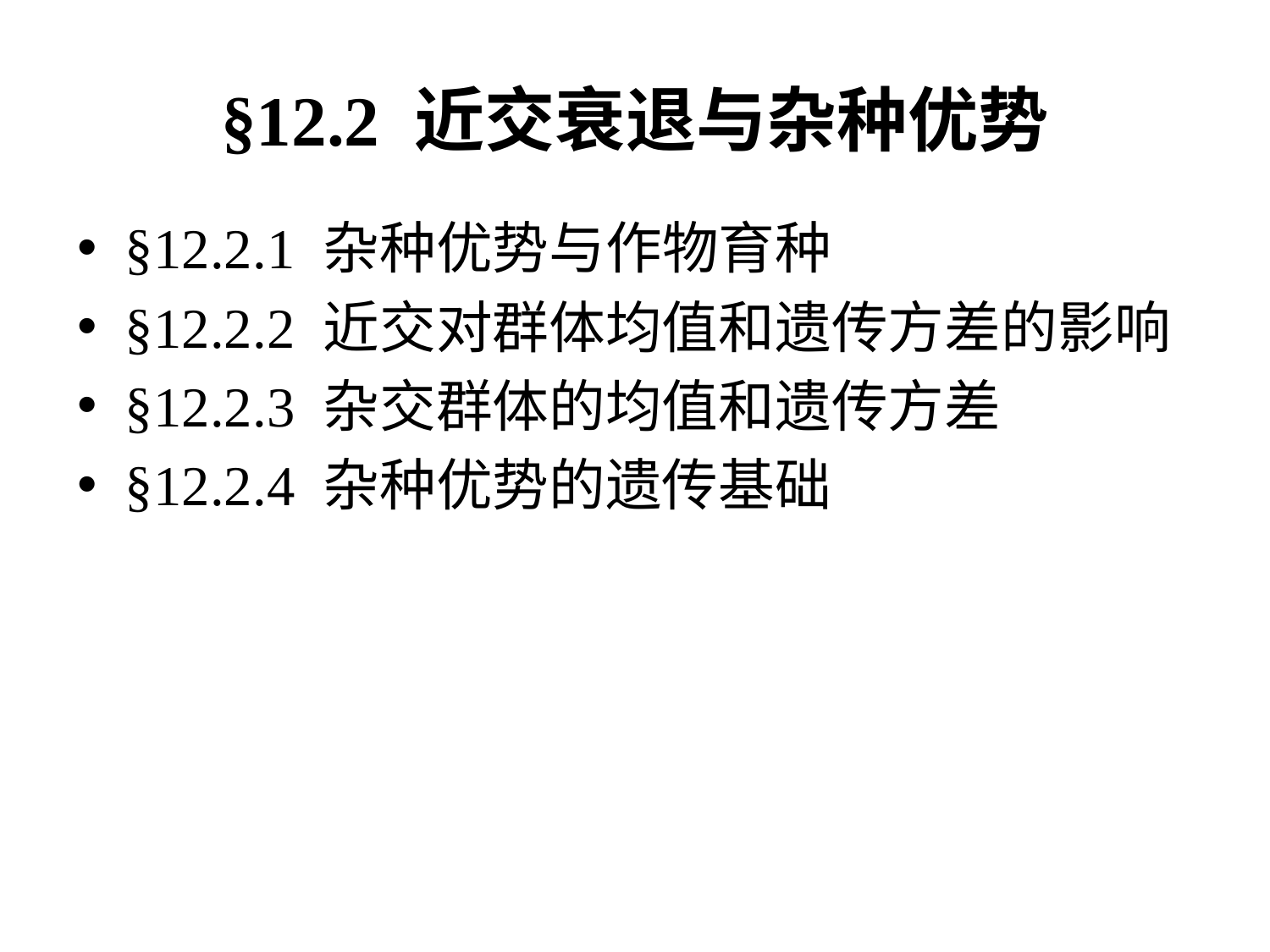

# §12.2 近交衰退与杂种优势
§12.2.1 杂种优势与作物育种
§12.2.2 近交对群体均值和遗传方差的影响
§12.2.3 杂交群体的均值和遗传方差
§12.2.4 杂种优势的遗传基础